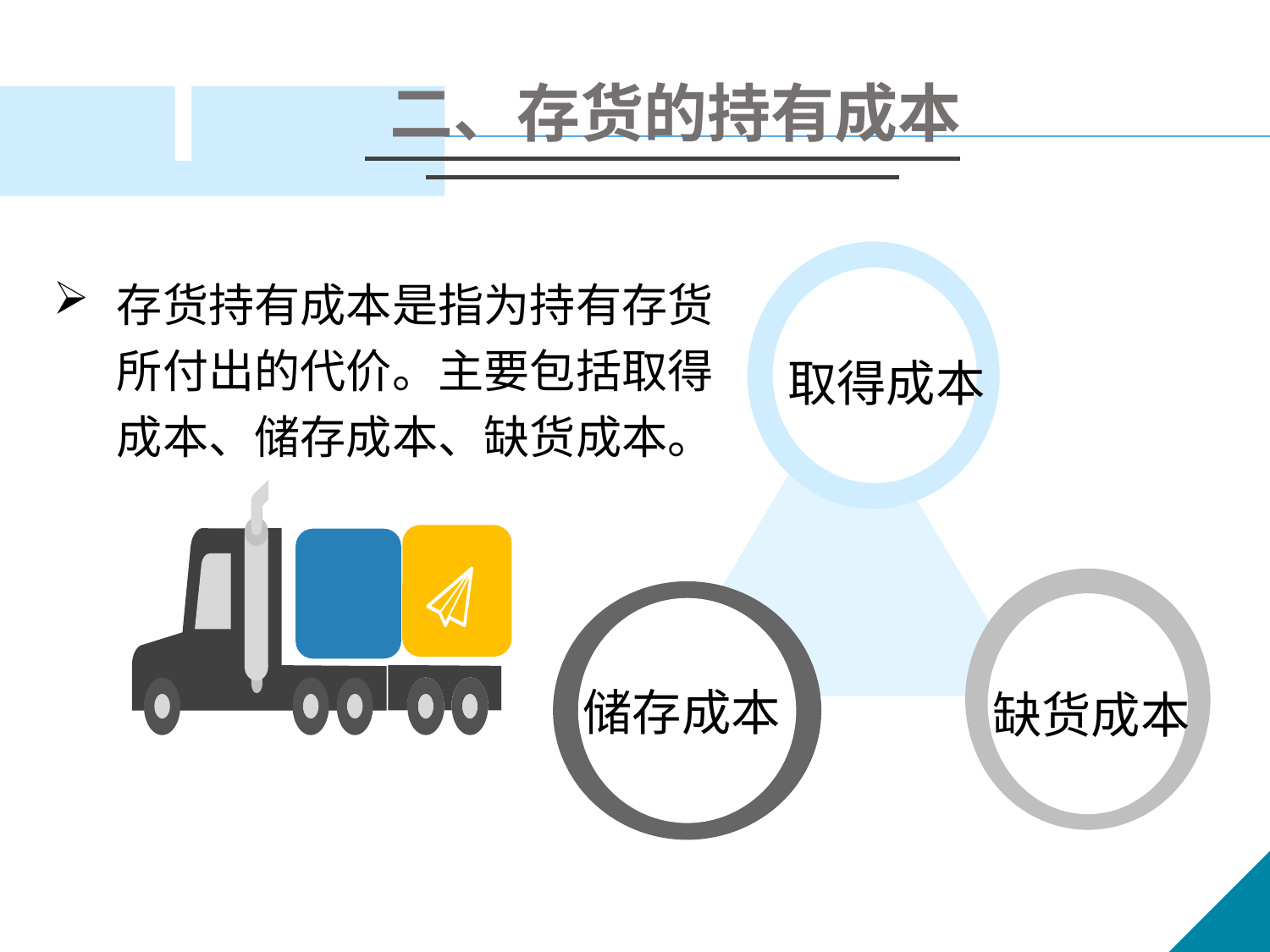

二、存货的持有成本

取得成本
存货持有成本是指为持有存货所付出的代价。主要包括取得成本、储存成本、缺货成本。

缺货成本

储存成本
5